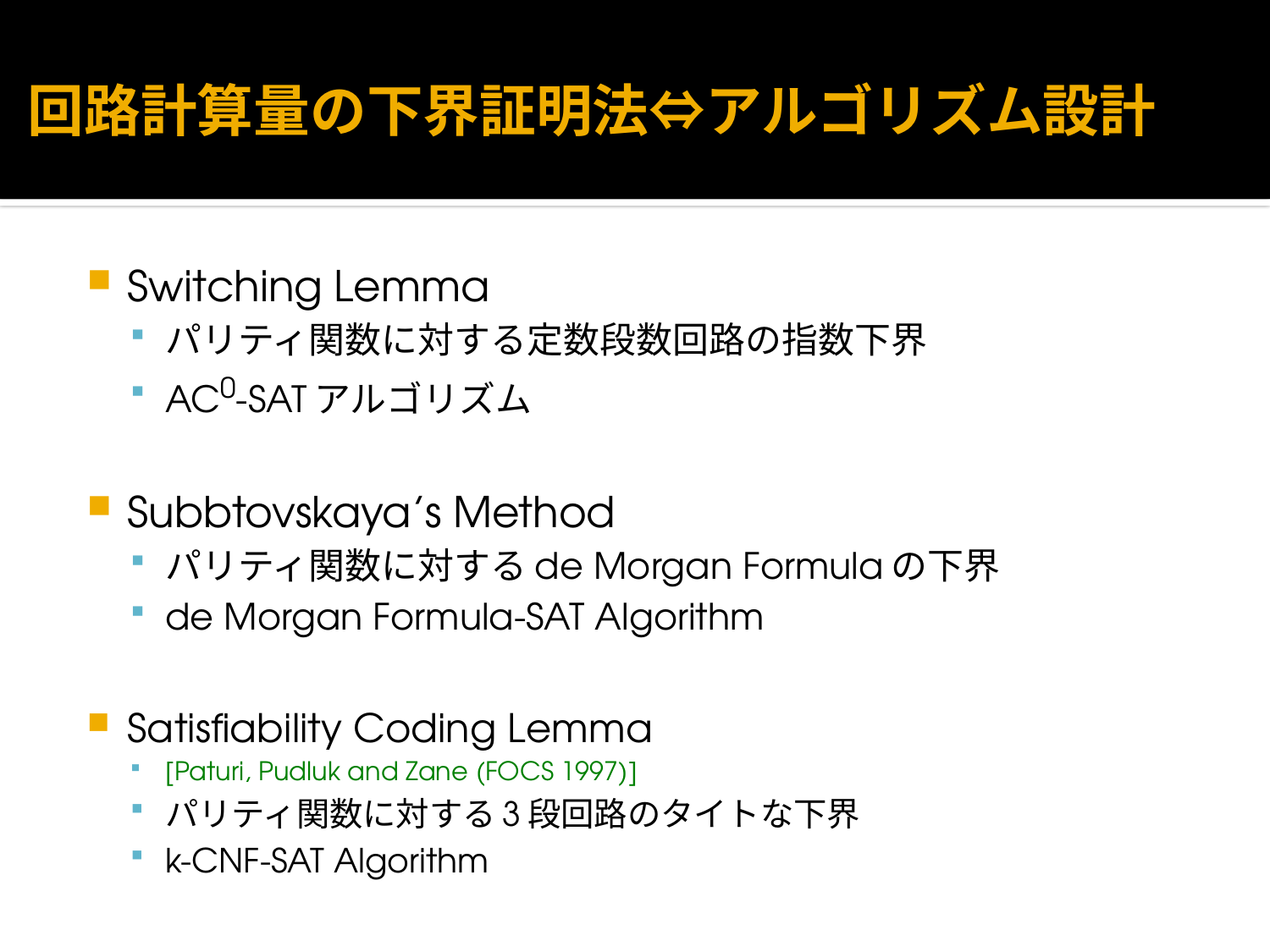

# 回路計算量の下界証明法⇔アルゴリズム設計
Switching Lemma
パリティ関数に対する定数段数回路の指数下界
AC0-SATアルゴリズム

Subbtovskaya’s Method
パリティ関数に対するde Morgan Formulaの下界
de Morgan Formula-SAT Algorithm

Satisfiability Coding Lemma
[Paturi, Pudluk and Zane (FOCS 1997)]
パリティ関数に対する3段回路のタイトな下界
k-CNF-SAT Algorithm